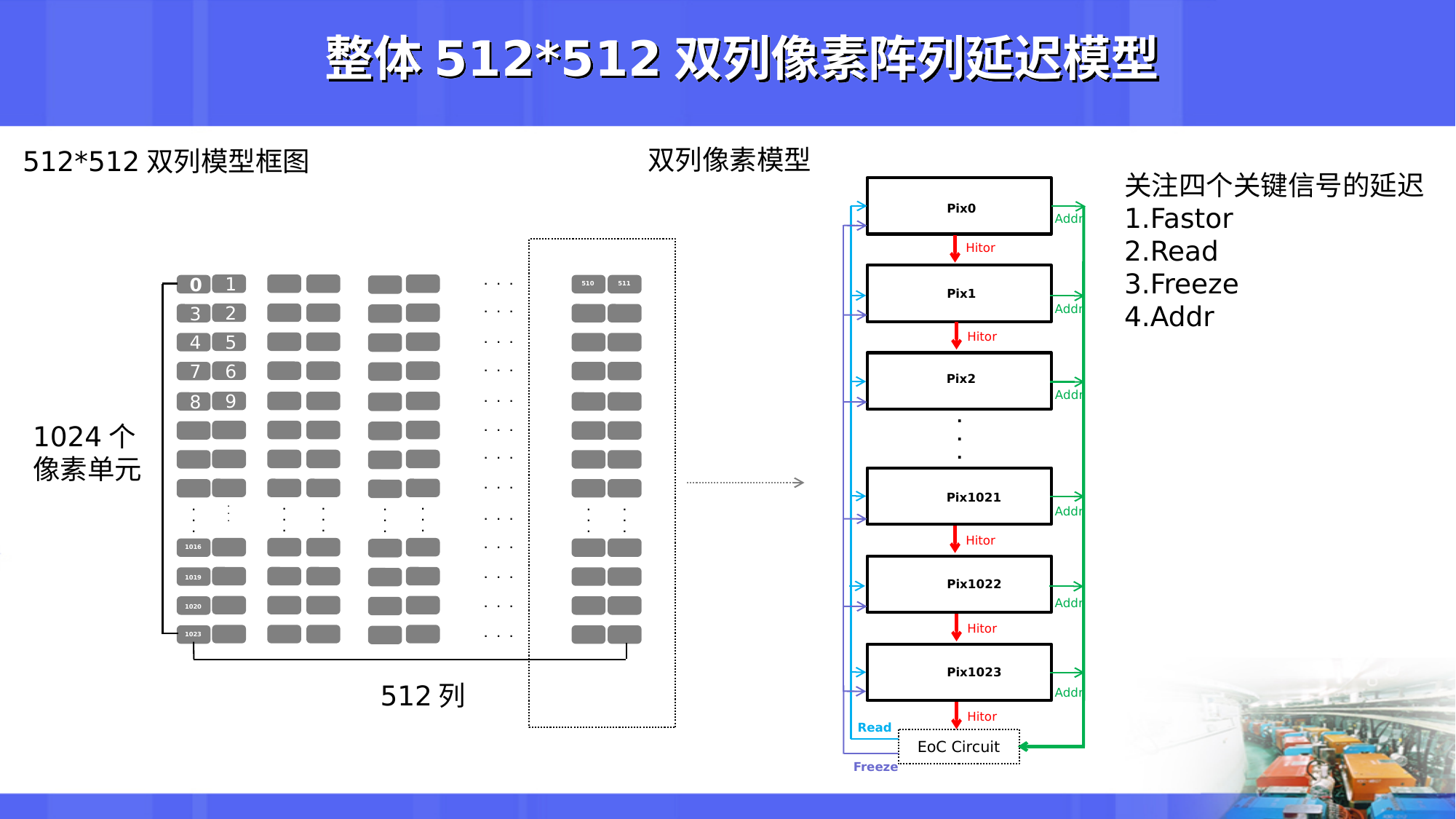

# 整体512*512双列像素阵列延迟模型
双列像素模型
512*512双列模型框图
关注四个关键信号的延迟
1.Fastor
2.Read
3.Freeze
4.Addr

Pix0
Addr
Hitor

.   .   .
510
511
1

.
.
.
.
.
.

0

Pix1
Addr
.   .   .
2

3

Hitor
.   .   .
5

4

.   .   .
6

7

Pix2
Addr
.   .   .
9

8

.
.
.
1024个
像素单元
.   .   .

.   .   .

.   .   .

Pix1021
.
.
.
.
.
.
.
.
.
.
.
.
.
.
.
.
.
.
Addr
.   .   .
Hitor
.   .   .
1016

.   .   .
1019

Pix1022
Addr
.   .   .
1020

Hitor
.   .   .
1023

Pix1023
512列
Addr
Hitor
Read
EoC Circuit
Freeze